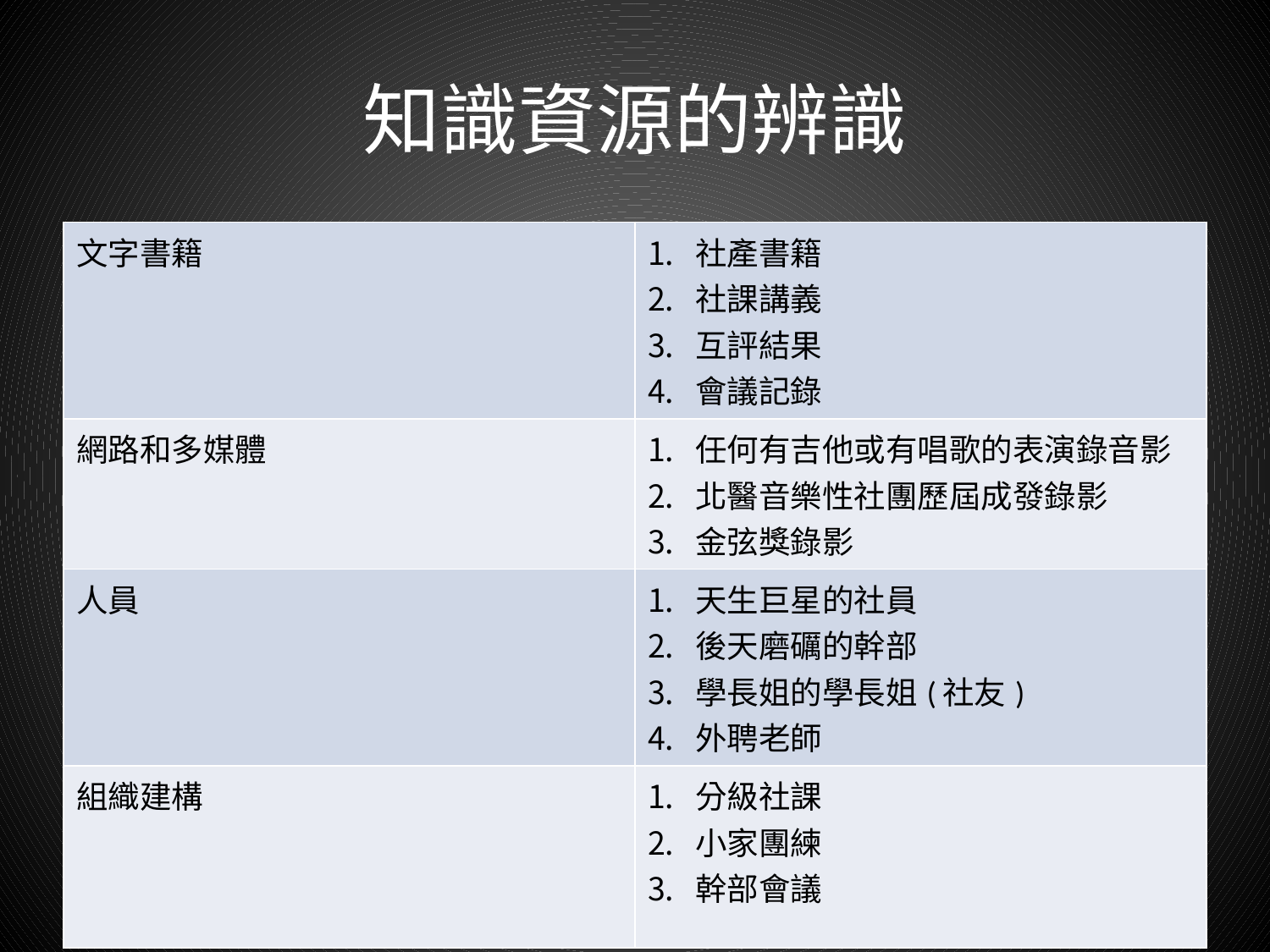

# 知識資源的辨識
| 文字書籍 | 社產書籍 社課講義 互評結果 會議記錄 |
| --- | --- |
| 網路和多媒體 | 任何有吉他或有唱歌的表演錄音影 北醫音樂性社團歷屆成發錄影 金弦獎錄影 |
| 人員 | 天生巨星的社員 後天磨礪的幹部 學長姐的學長姐(社友) 外聘老師 |
| 組織建構 | 分級社課 小家團練 幹部會議 |